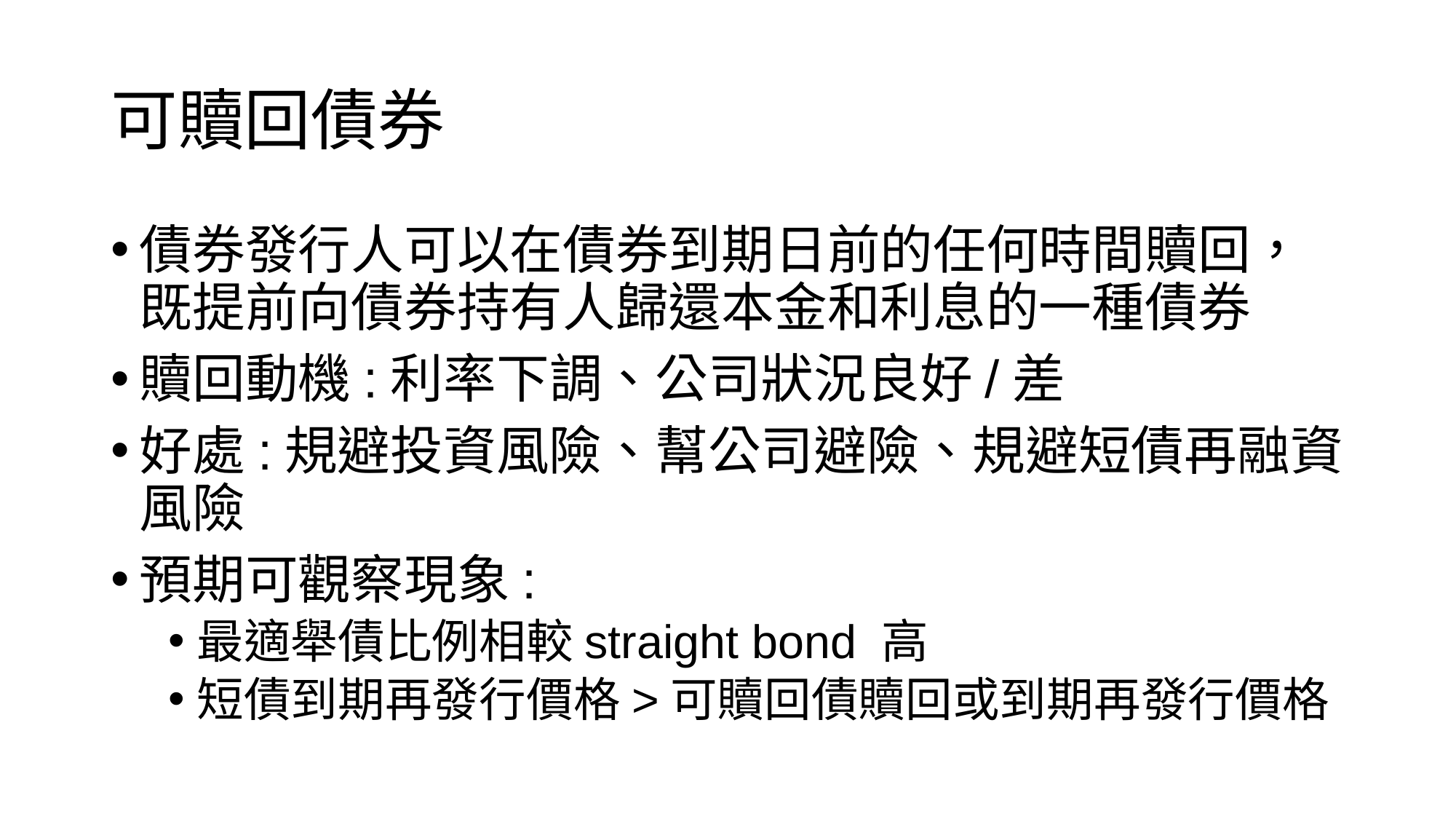

# 可贖回債券
債券發行人可以在債券到期日前的任何時間贖回，既提前向債券持有人歸還本金和利息的一種債券
贖回動機:利率下調、公司狀況良好/差
好處:規避投資風險、幫公司避險、規避短債再融資風險
預期可觀察現象:
最適舉債比例相較straight bond 高
短債到期再發行價格>可贖回債贖回或到期再發行價格